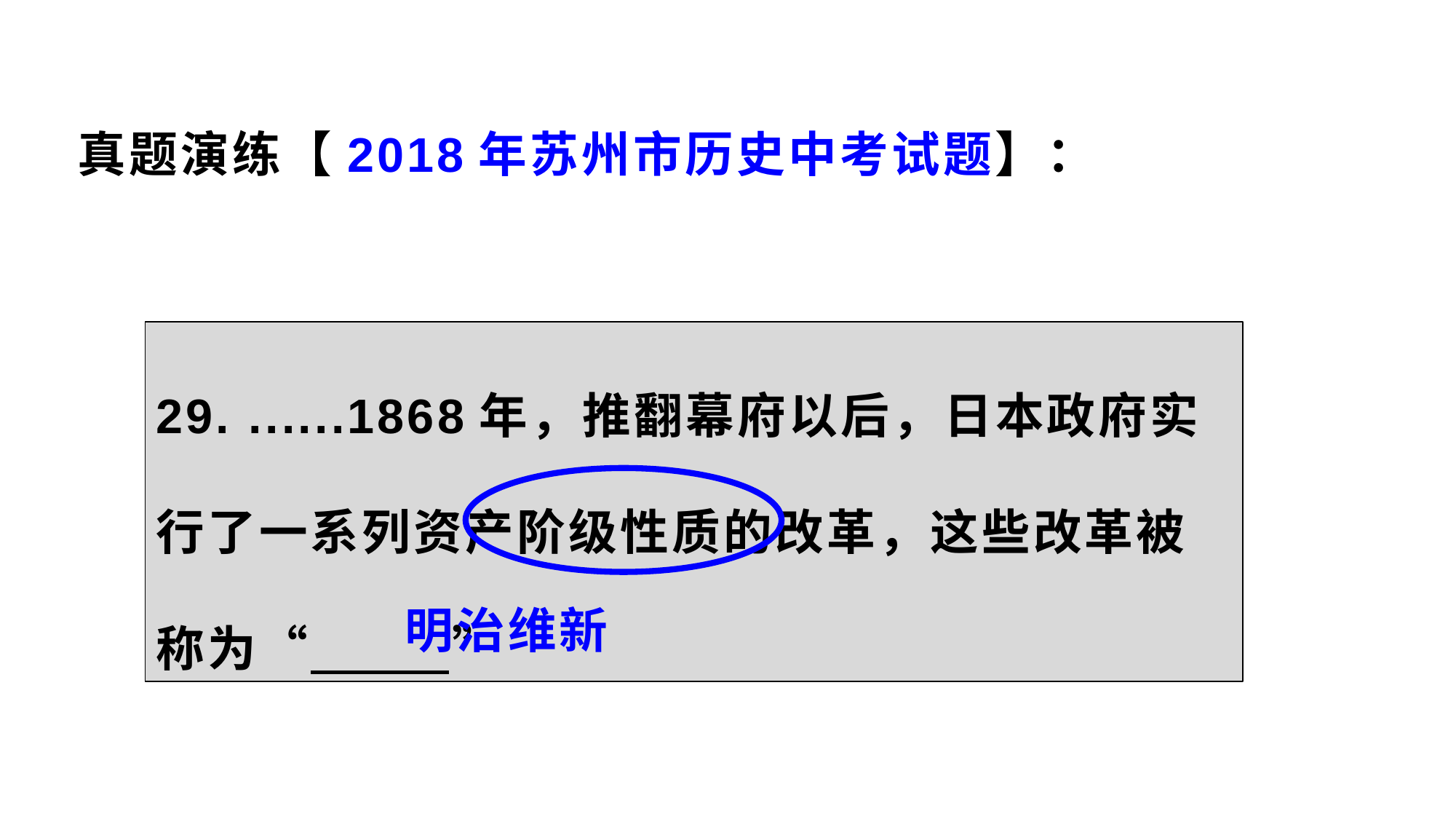

真题演练【2018年苏州市历史中考试题】：
29. ......1868年，推翻幕府以后，日本政府实行了一系列资产阶级性质的改革，这些改革被称为“          ”

明治维新